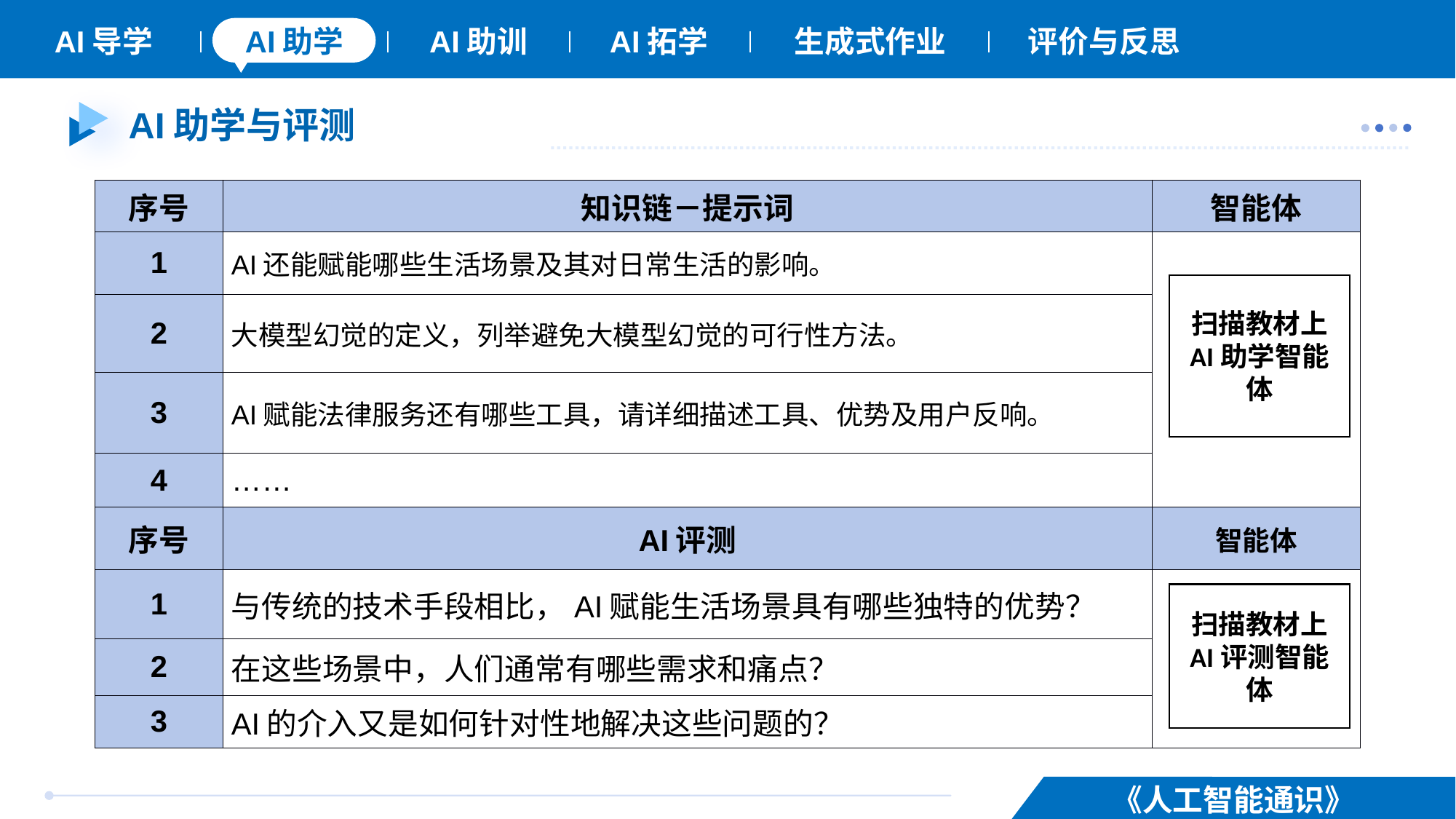

# AI助学与评测
| 序号 | 知识链－提示词 | 智能体 |
| --- | --- | --- |
| 1 | AI还能赋能哪些生活场景及其对日常生活的影响。 |  |
| 2 | 大模型幻觉的定义，列举避免大模型幻觉的可行性方法。 |  |
| 3 | AI赋能法律服务还有哪些工具，请详细描述工具、优势及用户反响。 |  |
| 4 | …… |  |
| 序号 | AI评测 | 智能体 |
| 1 | 与传统的技术手段相比，AI赋能生活场景具有哪些独特的优势？ |  |
| 2 | 在这些场景中，人们通常有哪些需求和痛点？ |  |
| 3 | AI的介入又是如何针对性地解决这些问题的？ |  |
扫描教材上
AI助学智能体
扫描教材上
AI评测智能体